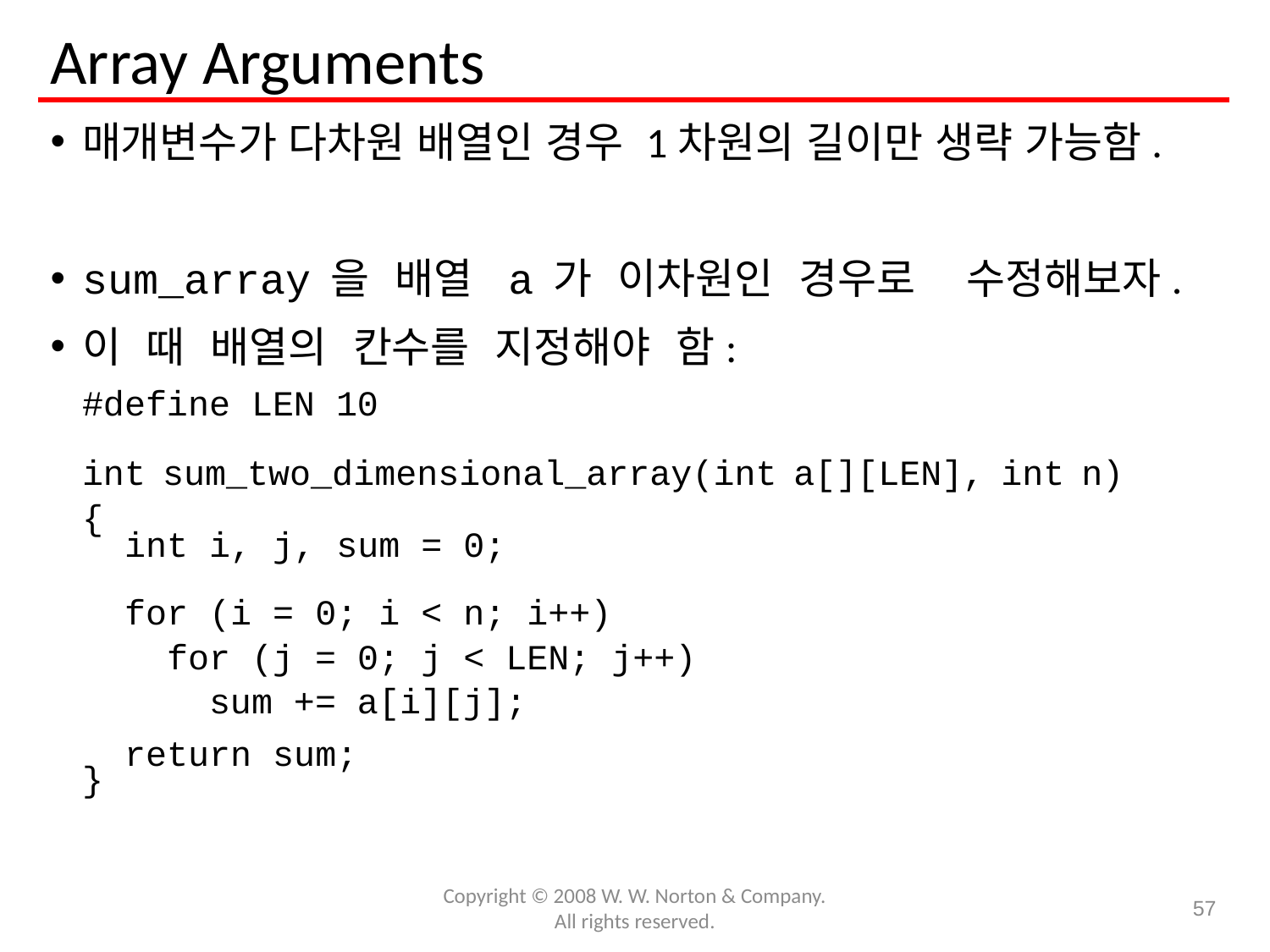

# Array Arguments
매개변수가 다차원 배열인 경우 1차원의 길이만 생략 가능함.

sum_array 을 배열 a 가 이차원인 경우로  수정해보자.
이 때 배열의 칸수를 지정해야 함:
	#define LEN 10

	int sum_two_dimensional_array(int a[][LEN], int n)
	{
	  int i, j, sum = 0;

	  for (i = 0; i < n; i++)
	    for (j = 0; j < LEN; j++)
	      sum += a[i][j];

	  return sum;
	}
Copyright © 2008 W. W. Norton & Company.
All rights reserved.
57